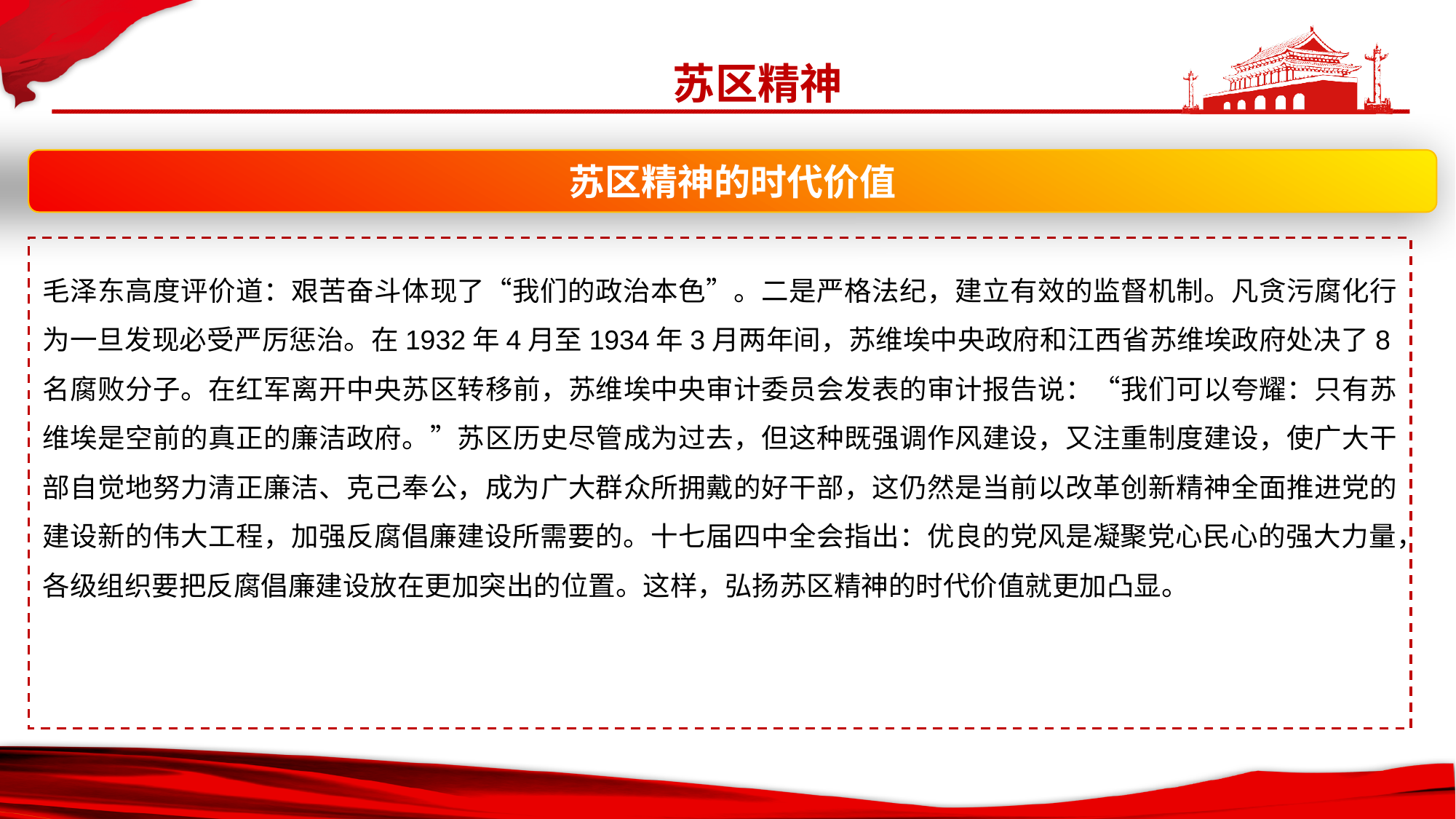

苏区精神
苏区精神的时代价值

毛泽东高度评价道：艰苦奋斗体现了“我们的政治本色”。二是严格法纪，建立有效的监督机制。凡贪污腐化行为一旦发现必受严厉惩治。在1932年4月至1934年3月两年间，苏维埃中央政府和江西省苏维埃政府处决了8名腐败分子。在红军离开中央苏区转移前，苏维埃中央审计委员会发表的审计报告说：“我们可以夸耀：只有苏维埃是空前的真正的廉洁政府。”苏区历史尽管成为过去，但这种既强调作风建设，又注重制度建设，使广大干部自觉地努力清正廉洁、克己奉公，成为广大群众所拥戴的好干部，这仍然是当前以改革创新精神全面推进党的建设新的伟大工程，加强反腐倡廉建设所需要的。十七届四中全会指出：优良的党风是凝聚党心民心的强大力量，各级组织要把反腐倡廉建设放在更加突出的位置。这样，弘扬苏区精神的时代价值就更加凸显。